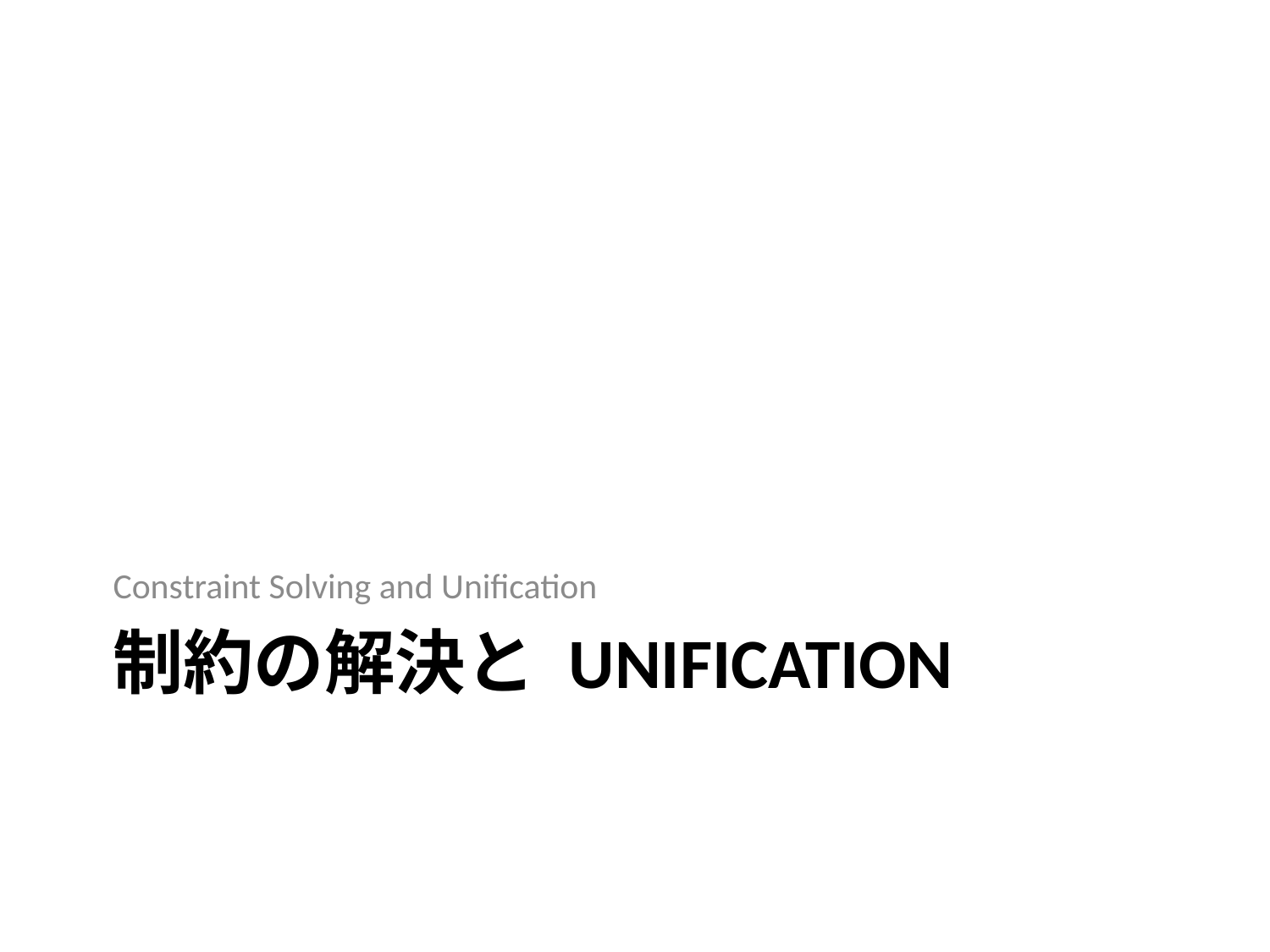

Constraint Solving and Unification
# 制約の解決と Unification